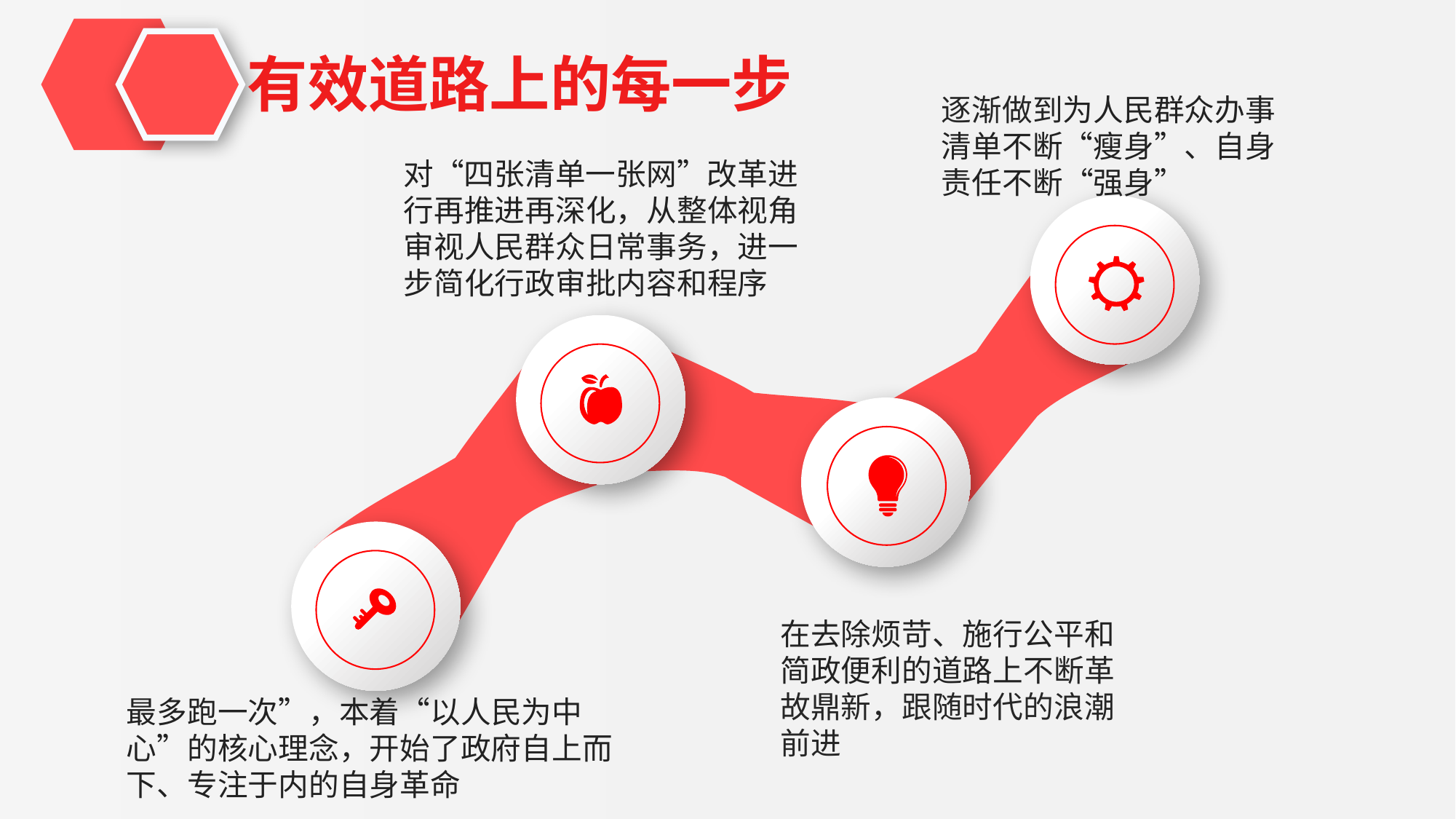

有效道路上的每一步
逐渐做到为人民群众办事清单不断“瘦身”、自身责任不断“强身”
对“四张清单一张网”改革进行再推进再深化，从整体视角审视人民群众日常事务，进一步简化行政审批内容和程序

在去除烦苛、施行公平和简政便利的道路上不断革故鼎新，跟随时代的浪潮前进
最多跑一次”，本着“以人民为中心”的核心理念，开始了政府自上而下、专注于内的自身革命